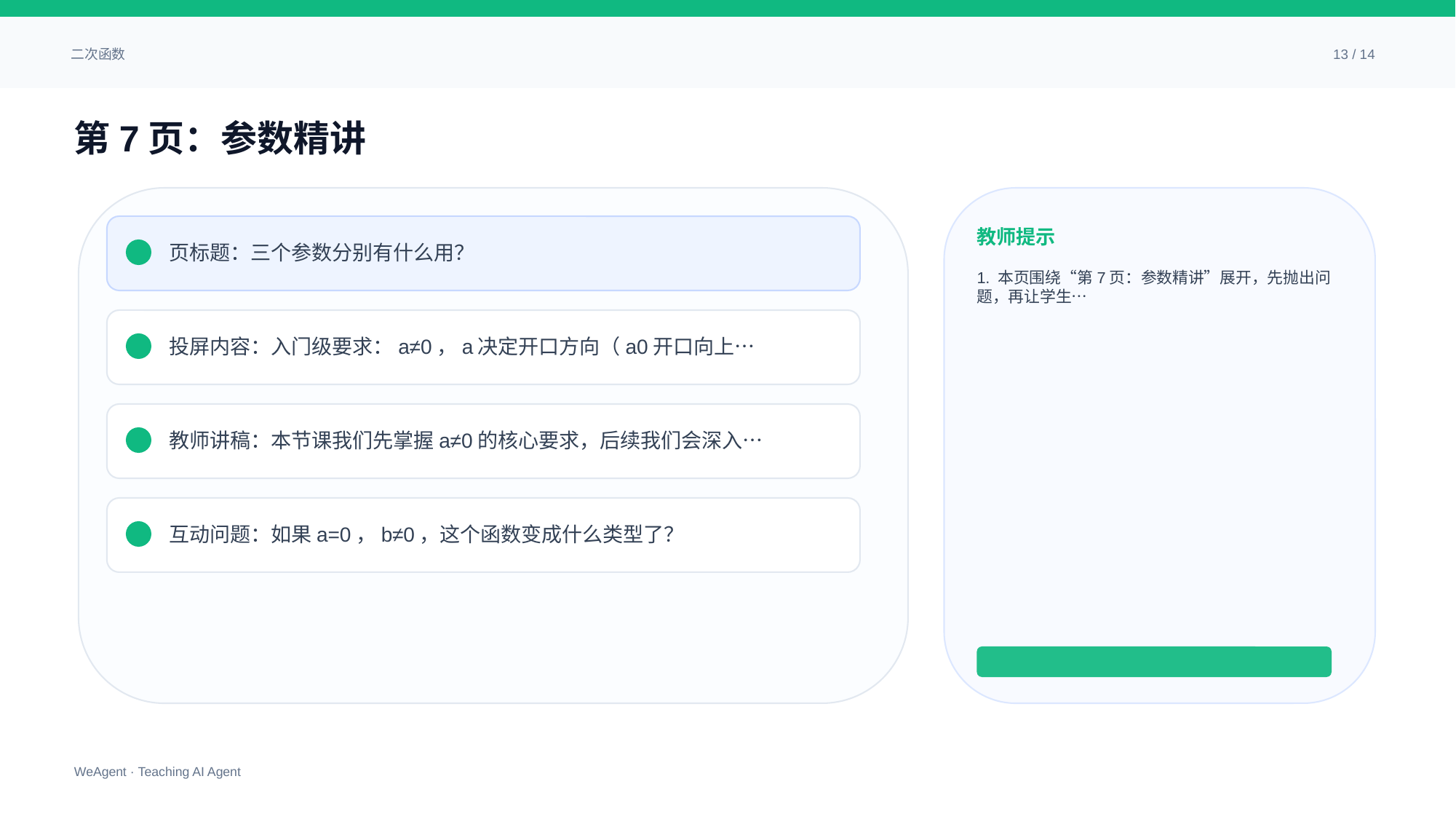

二次函数
13 / 14
第7页：参数精讲

教师提示
页标题：三个参数分别有什么用？

1. 本页围绕“第7页：参数精讲”展开，先抛出问题，再让学生…

投屏内容：入门级要求：a≠0，a决定开口方向（a0开口向上…

教师讲稿：本节课我们先掌握a≠0的核心要求，后续我们会深入…

互动问题：如果a=0，b≠0，这个函数变成什么类型了？

WeAgent · Teaching AI Agent